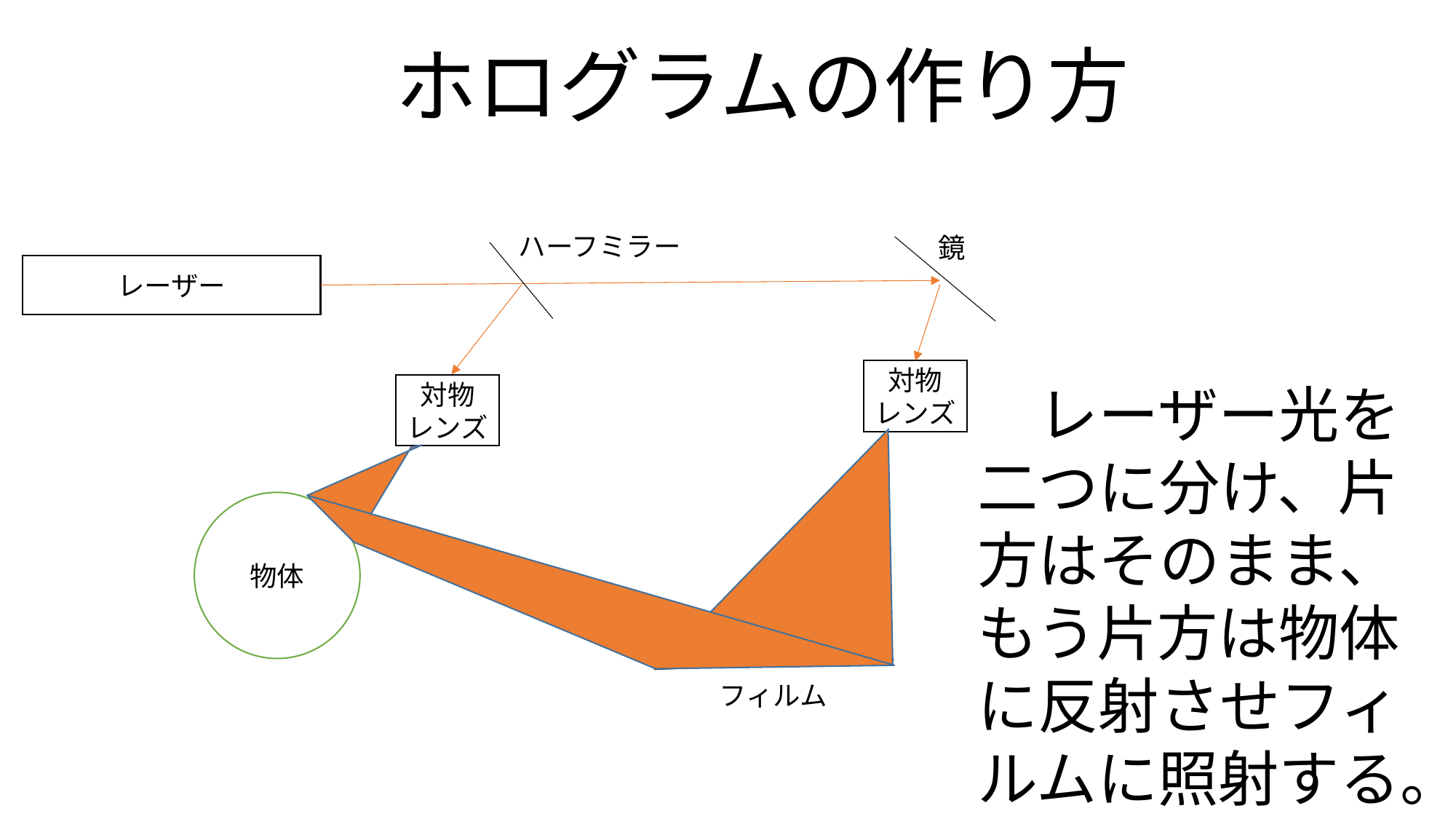

ホログラムの作り方
ハーフミラー
鏡
レーザー
対物レンズ
　レーザー光を二つに分け、片方はそのまま、もう片方は物体に反射させフィルムに照射する。
対物レンズ

物体

フィルム